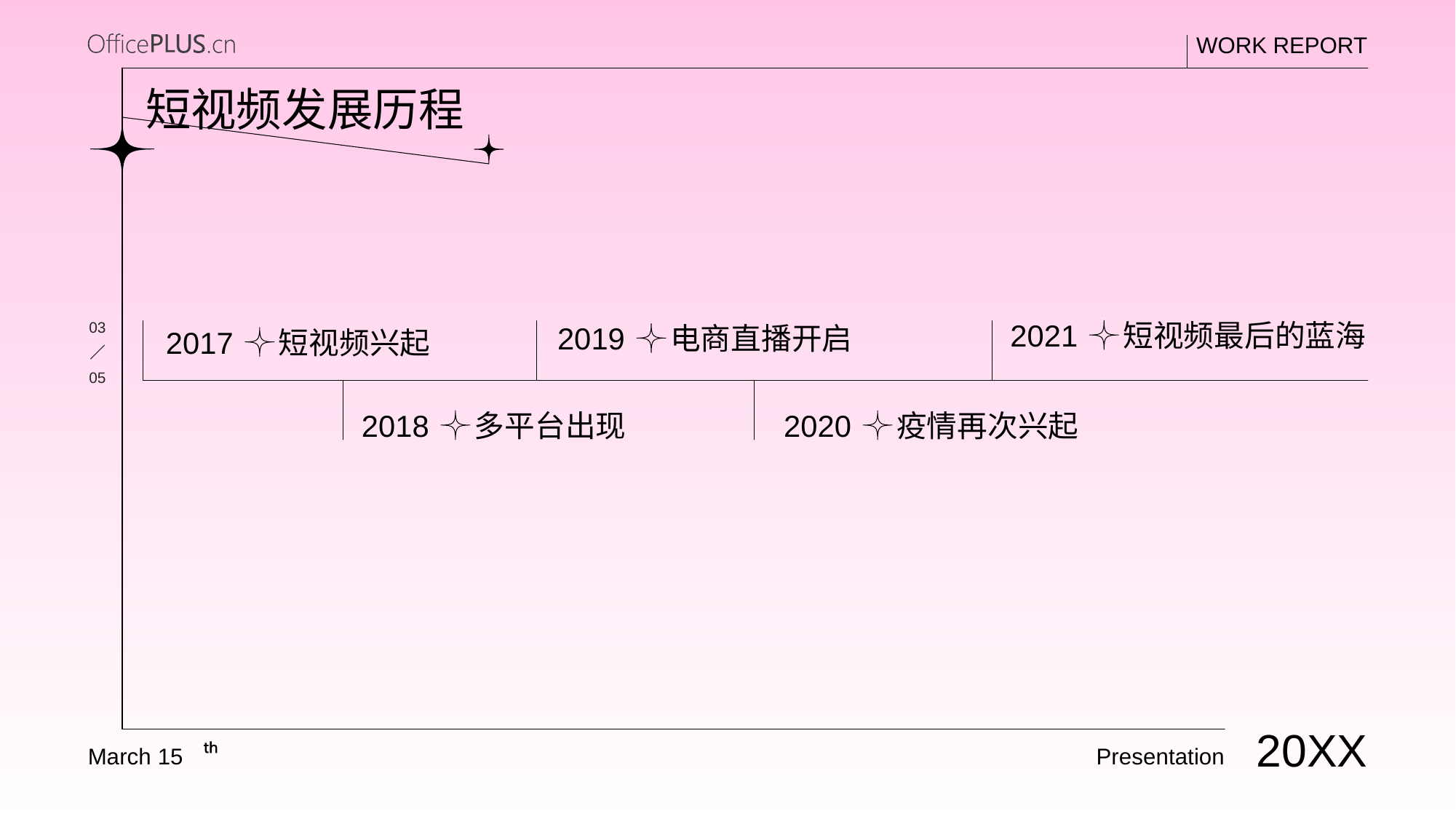

短视频发展历程

2021
短视频最后的蓝海

03
2019
电商直播开启

2017
短视频兴起

05
2018
多平台出现

2020
疫情再次兴起

20XX

March 15